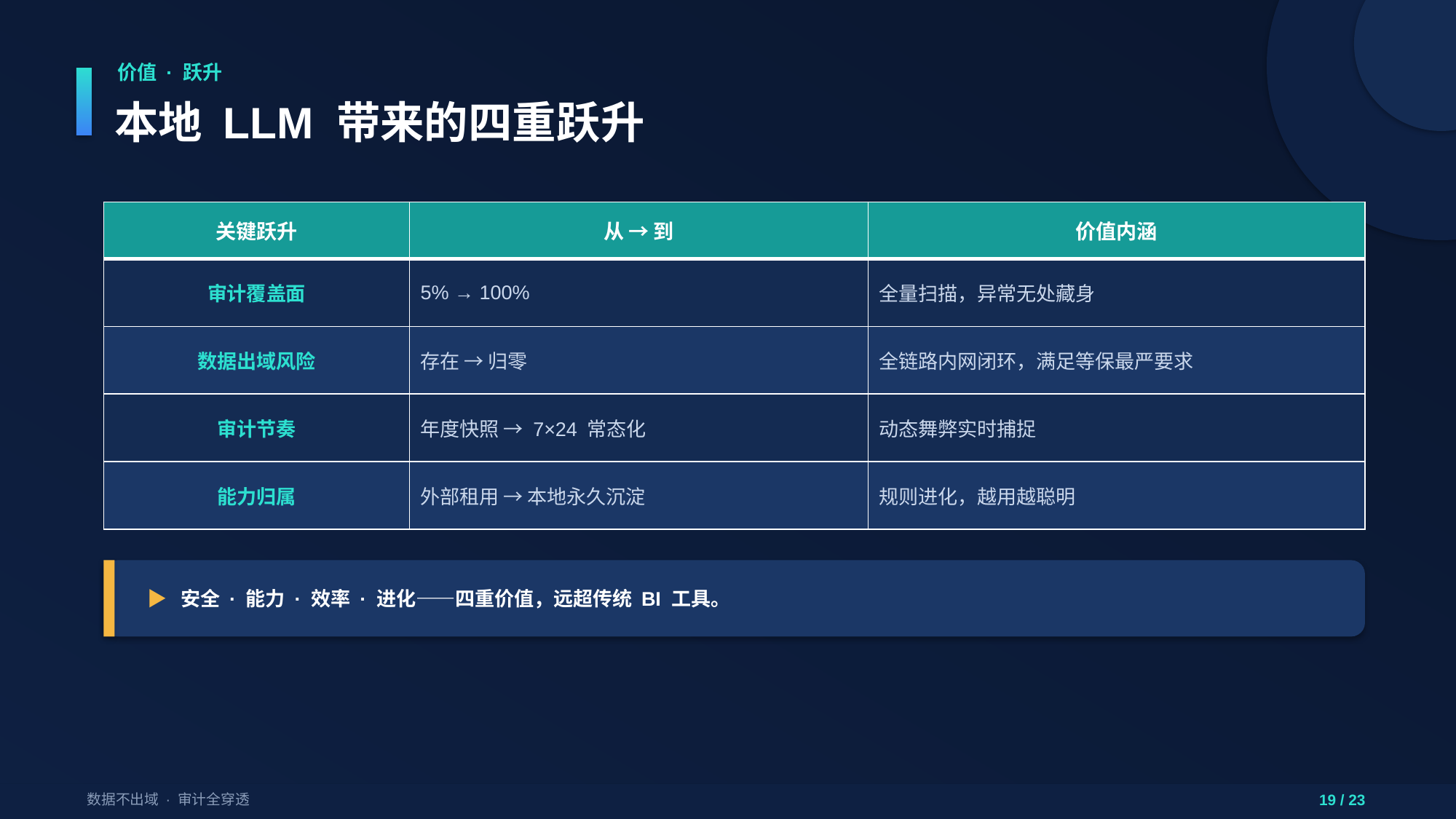

价值 · 跃升

本地 LLM 带来的四重跃升
| 关键跃升 | 从 → 到 | 价值内涵 |
| --- | --- | --- |
| 审计覆盖面 | 5% → 100% | 全量扫描，异常无处藏身 |
| 数据出域风险 | 存在 → 归零 | 全链路内网闭环，满足等保最严要求 |
| 审计节奏 | 年度快照 → 7×24 常态化 | 动态舞弊实时捕捉 |
| 能力归属 | 外部租用 → 本地永久沉淀 | 规则进化，越用越聪明 |

▶  安全 · 能力 · 效率 · 进化——四重价值，远超传统 BI 工具。
数据不出域 · 审计全穿透
19 / 23